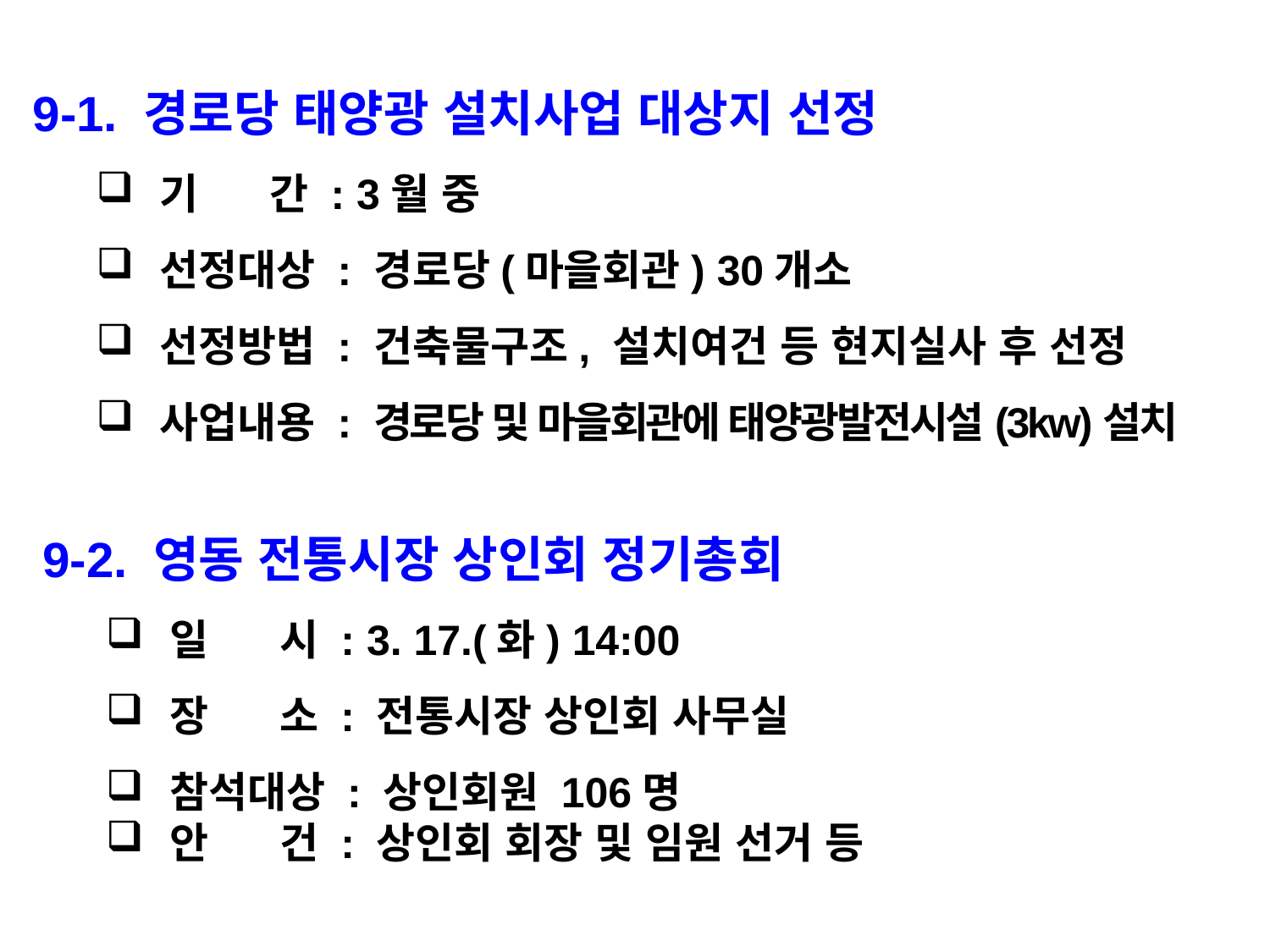

9-1. 경로당 태양광 설치사업 대상지 선정
기      간 : 3월 중
선정대상 : 경로당(마을회관) 30개소
선정방법 : 건축물구조, 설치여건 등 현지실사 후 선정
사업내용 : 경로당 및 마을회관에 태양광발전시설(3kw)설치

9-2. 영동 전통시장 상인회 정기총회
일      시 : 3. 17.(화) 14:00
장      소 : 전통시장 상인회 사무실
참석대상 : 상인회원 106명
안      건 : 상인회 회장 및 임원 선거 등